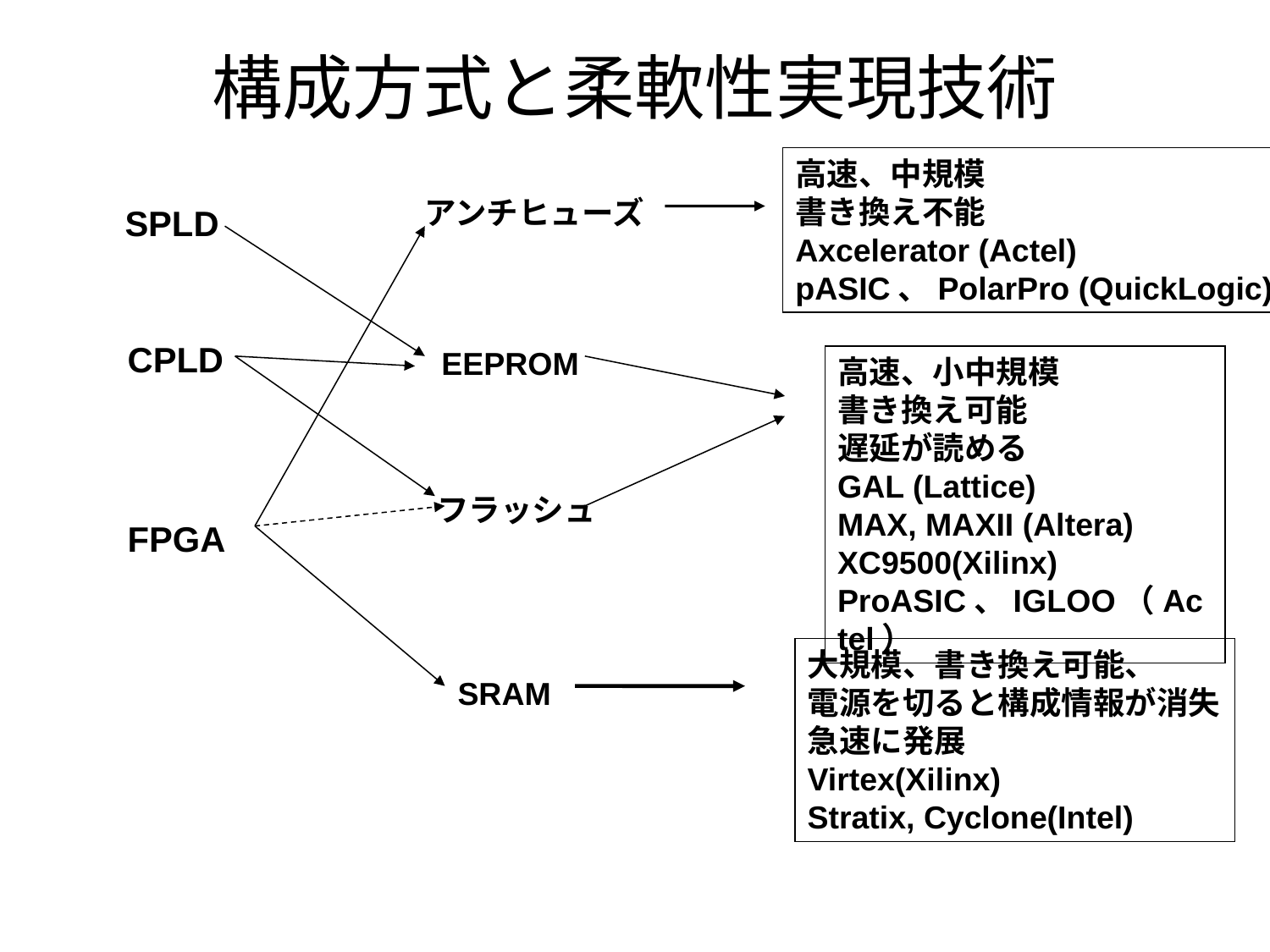

# 構成方式と柔軟性実現技術
高速、中規模
書き換え不能
Axcelerator (Actel)
pASIC、PolarPro (QuickLogic)
アンチヒューズ
SPLD

CPLD
EEPROM
高速、小中規模
書き換え可能
遅延が読める
GAL (Lattice)
MAX, MAXII (Altera)
XC9500(Xilinx)
ProASIC、IGLOO（Actel）

フラッシュ

FPGA

大規模、書き換え可能、
電源を切ると構成情報が消失
急速に発展
Virtex(Xilinx)
Stratix, Cyclone(Intel)
SRAM